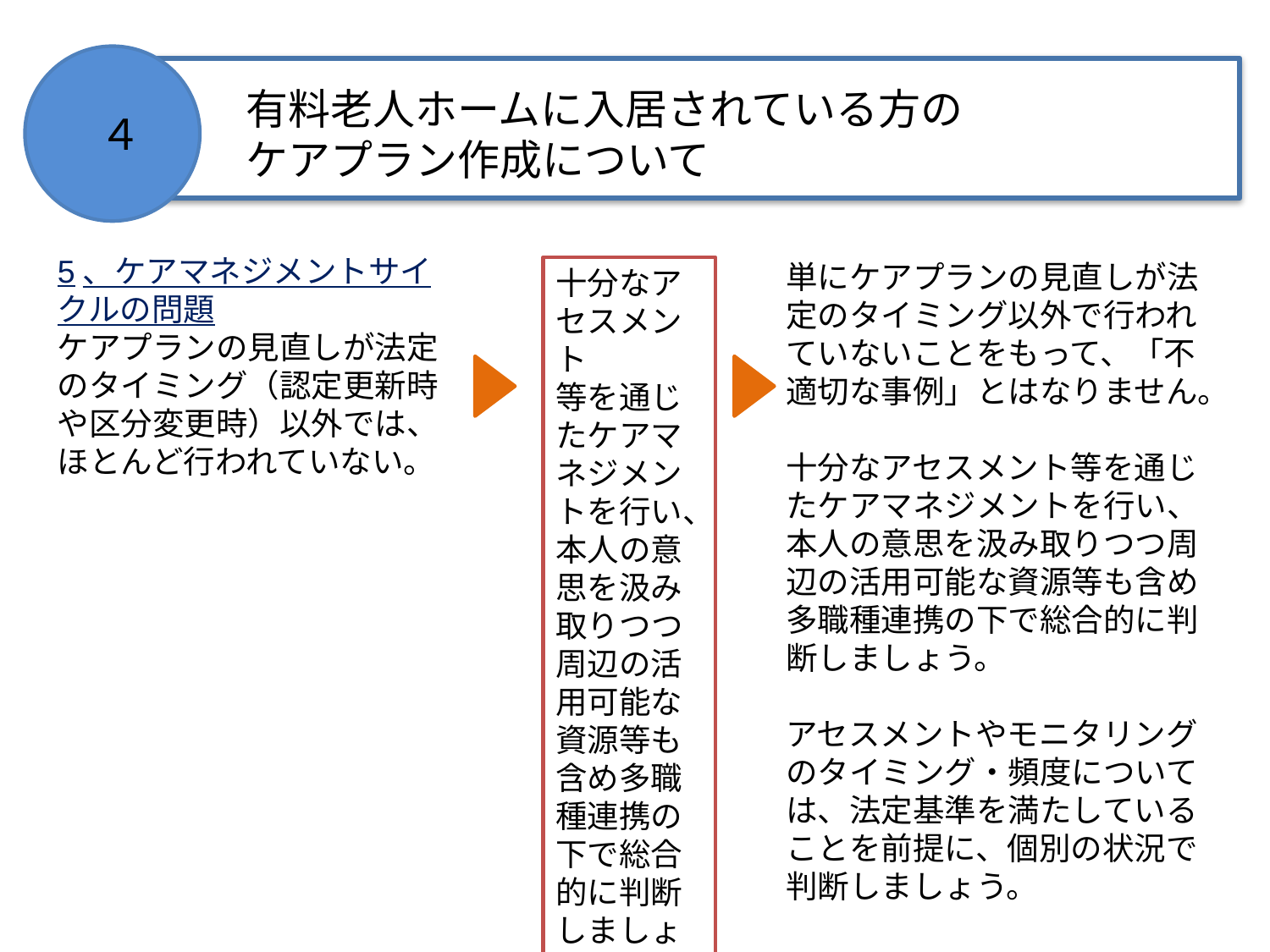

有料老人ホームに入居されている方の
ケアプラン作成について
４
5、ケアマネジメントサイクルの問題
ケアプランの見直しが法定のタイミング（認定更新時や区分変更時）以外では、
ほとんど行われていない。

単にケアプランの見直しが法定のタイミング以外で行われていないことをもって、「不適切な事例」とはなりません。

十分なアセスメント等を通じたケアマネジメントを行い、本人の意思を汲み取りつつ周辺の活用可能な資源等も含め多職種連携の下で総合的に判断しましょう。

アセスメントやモニタリングのタイミング・頻度については、法定基準を満たしていることを前提に、個別の状況で判断しましょう。
十分なアセスメント
等を通じたケアマネジメントを行い、本人の意思を汲み取りつつ周辺の活用可能な資源等も含め多職種連携の下で総合的に判断しましょう。